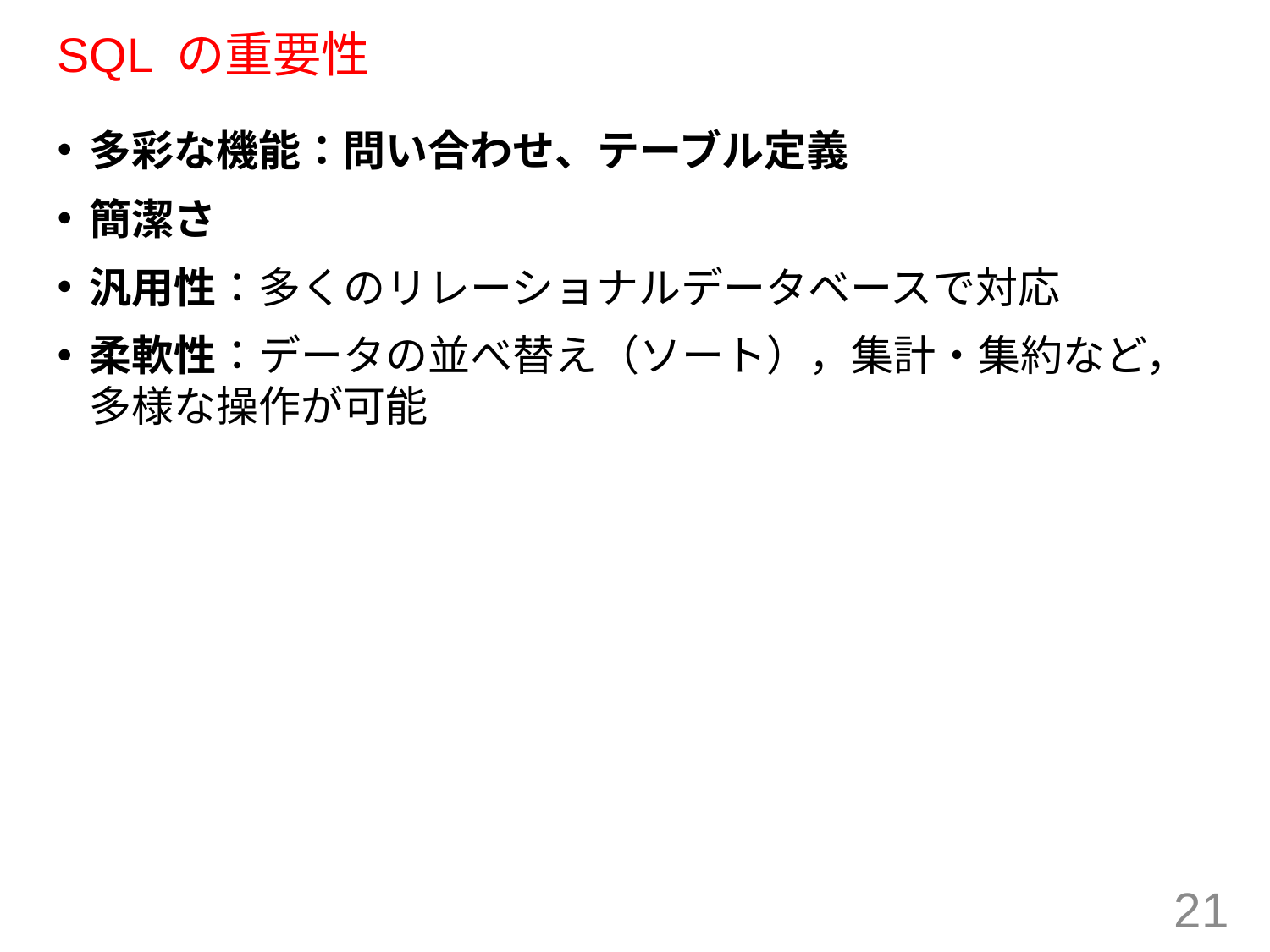

# SQL の重要性
多彩な機能：問い合わせ、テーブル定義
簡潔さ
汎用性：多くのリレーショナルデータベースで対応
柔軟性：データの並べ替え（ソート），集計・集約など，多様な操作が可能

21